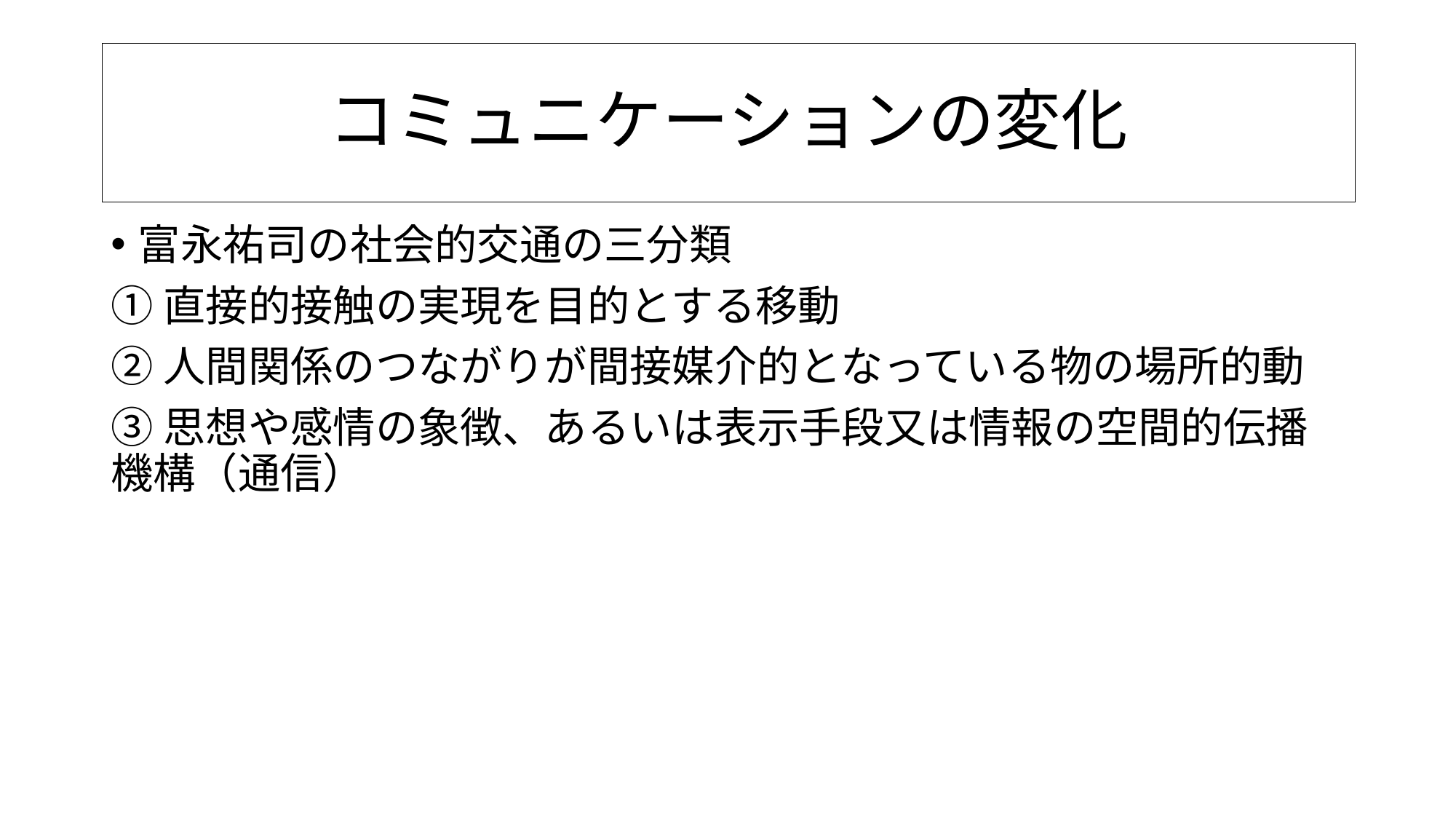

# コミュニケーションの変化
富永祐司の社会的交通の三分類
①直接的接触の実現を目的とする移動
②人間関係のつながりが間接媒介的となっている物の場所的動
③思想や感情の象徴、あるいは表示手段又は情報の空間的伝播機構（通信）